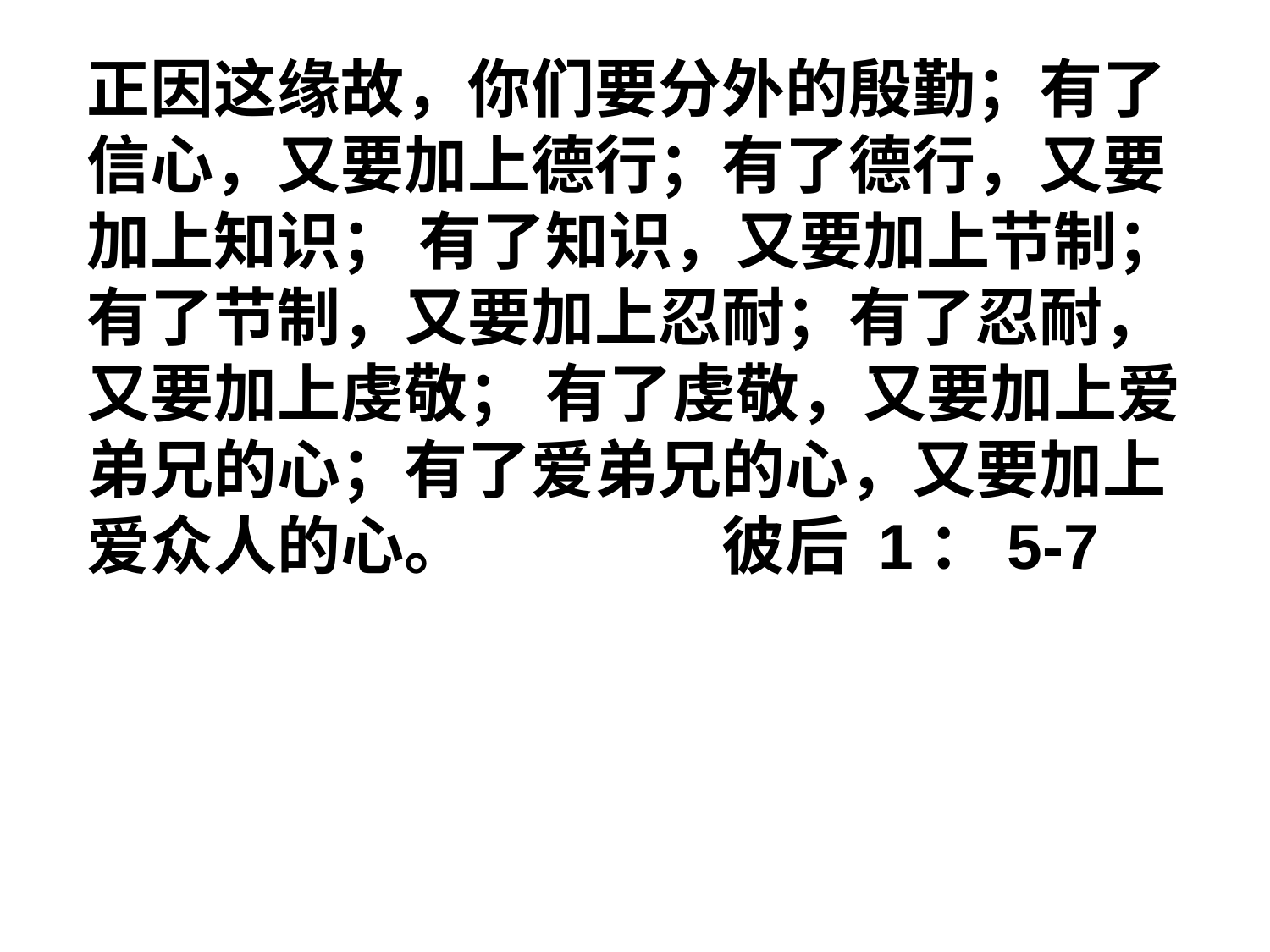

正因这缘故，你们要分外的殷勤；有了信心，又要加上德行；有了德行，又要加上知识； 有了知识，又要加上节制；有了节制，又要加上忍耐；有了忍耐，又要加上虔敬； 有了虔敬，又要加上爱弟兄的心；有了爱弟兄的心，又要加上爱众人的心。		彼后 1：5-7